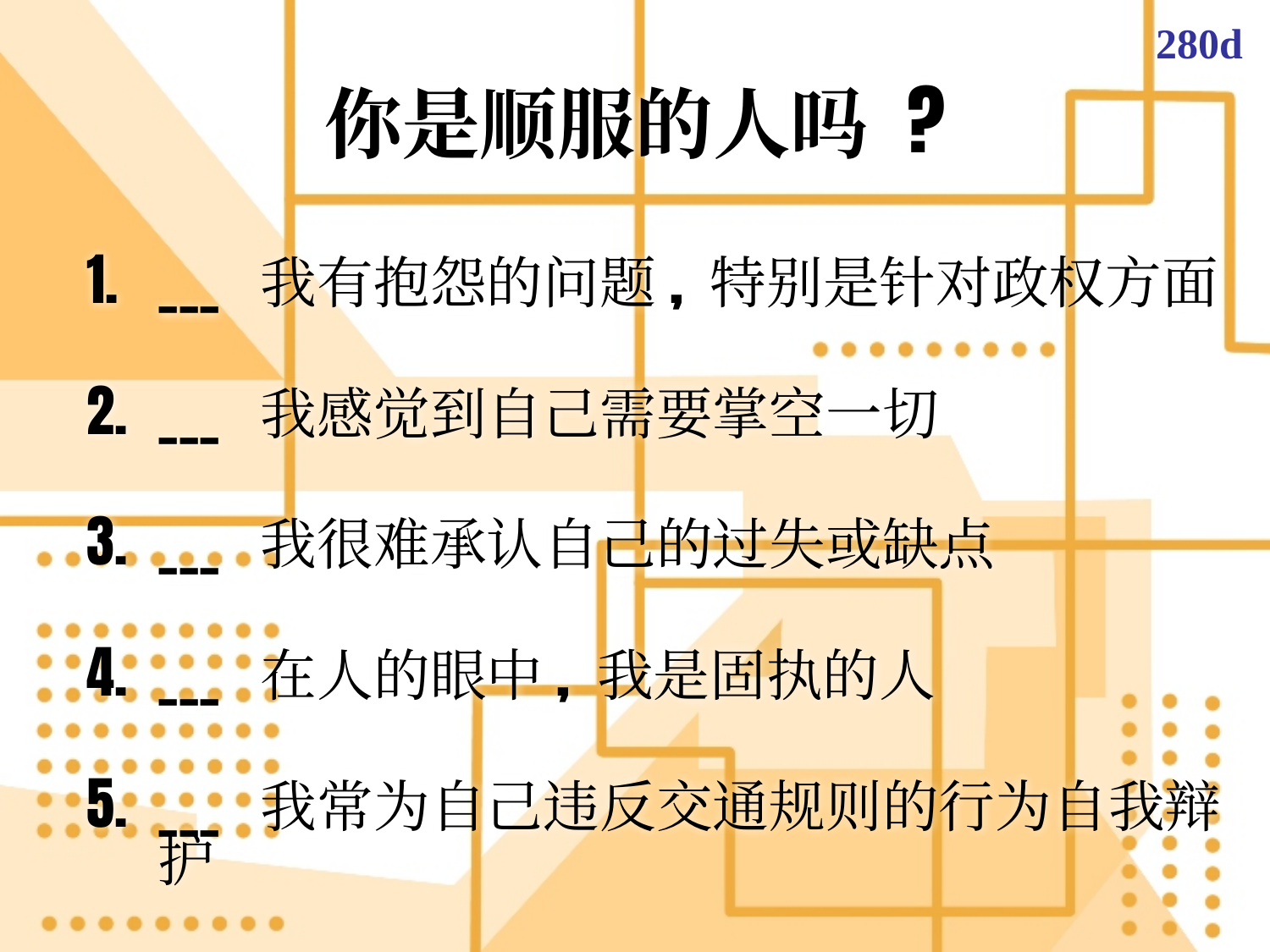

280d
# 你是顺服的人吗 ?
___  我有抱怨的问题, 特别是针对政权方面

___  我感觉到自己需要掌空一切

___  我很难承认自己的过失或缺点

___  在人的眼中, 我是固执的人

___  我常为自己违反交通规则的行为自我辩护